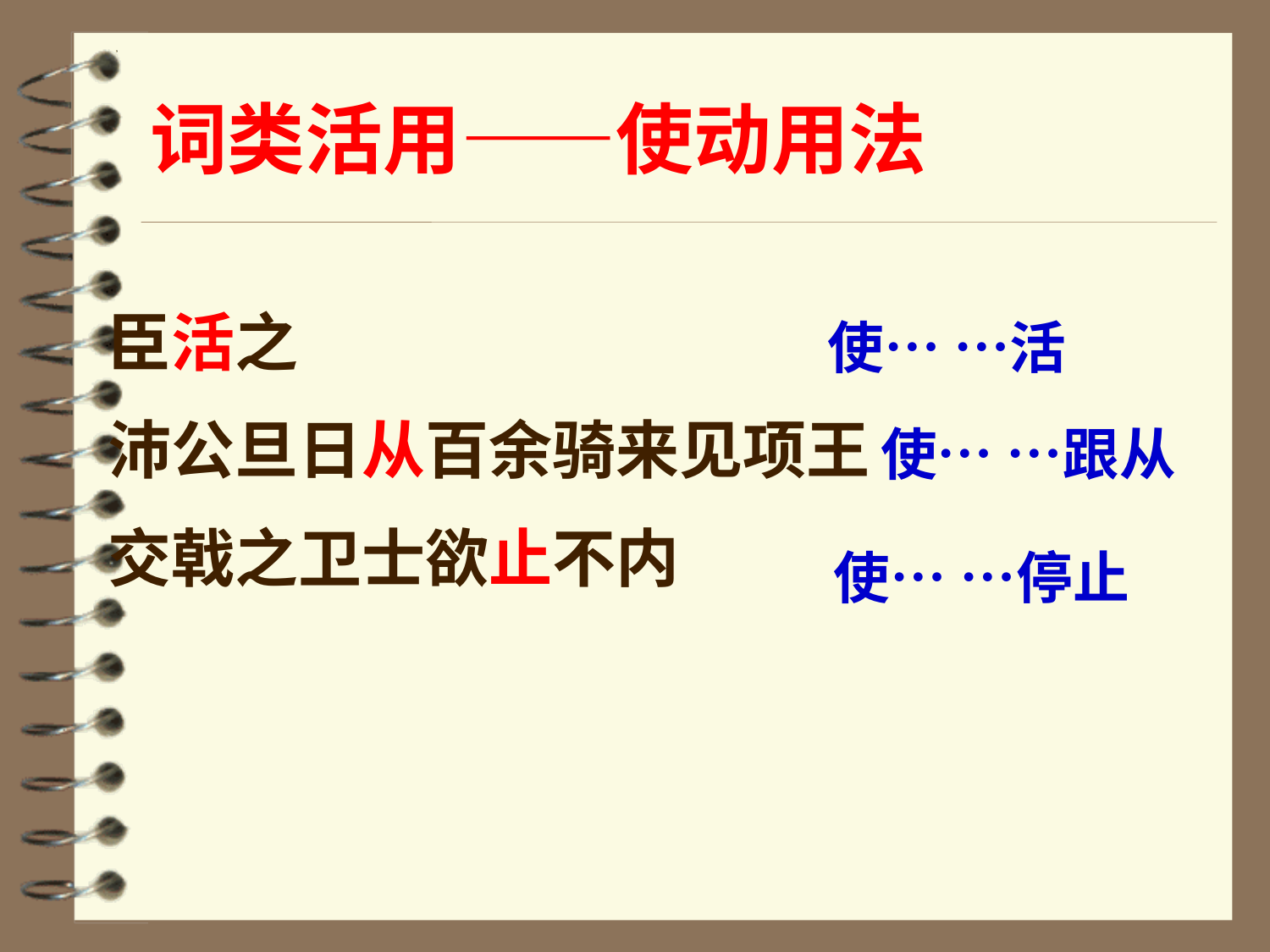

词类活用——使动用法
臣活之
沛公旦日从百余骑来见项王
交戟之卫士欲止不内
使… …活
使… …跟从
 使… …停止